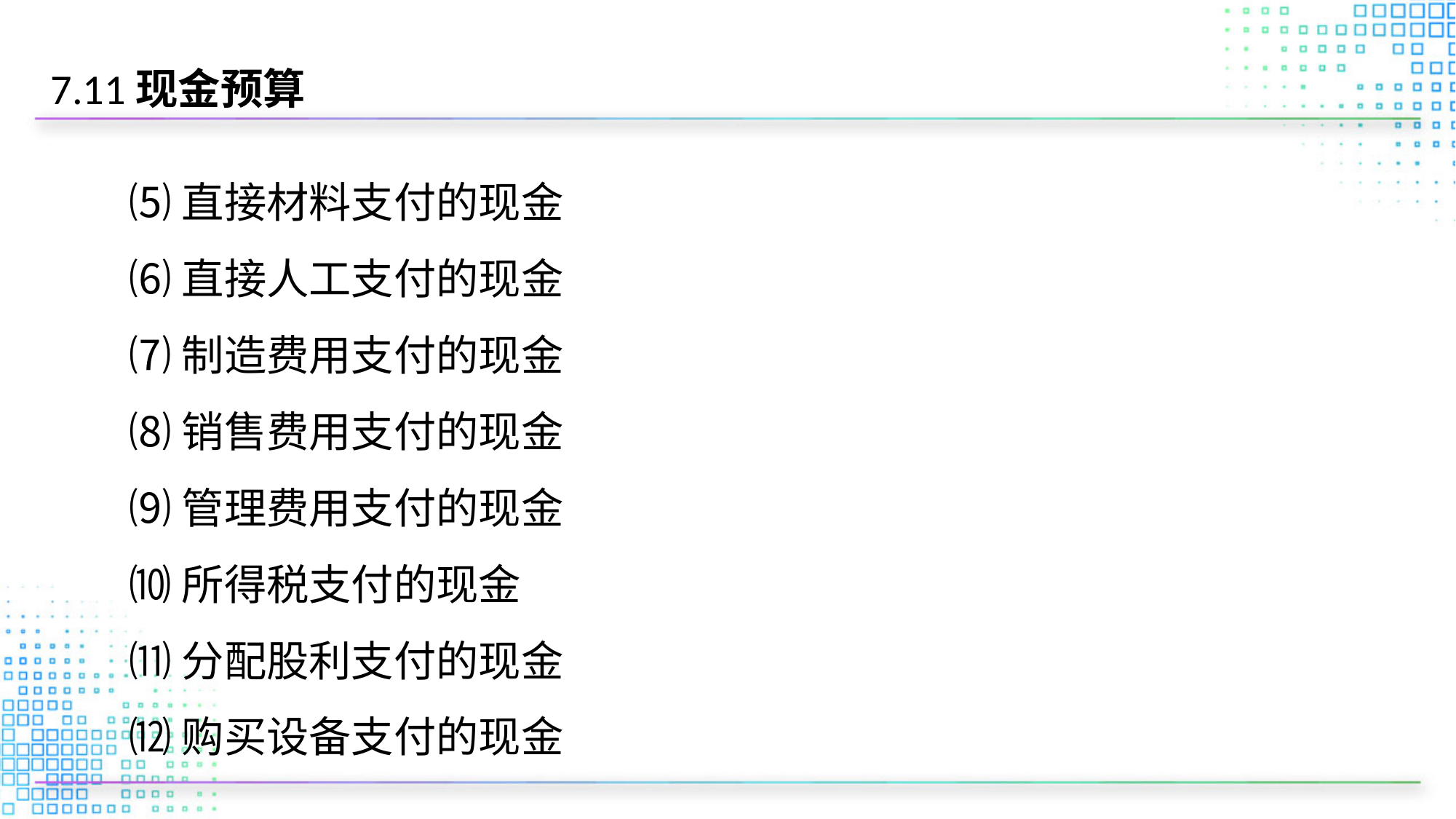

# 7.11现金预算
⑸直接材料支付的现金
⑹直接人工支付的现金
⑺制造费用支付的现金
⑻销售费用支付的现金
⑼管理费用支付的现金
⑽所得税支付的现金
⑾分配股利支付的现金
⑿购买设备支付的现金